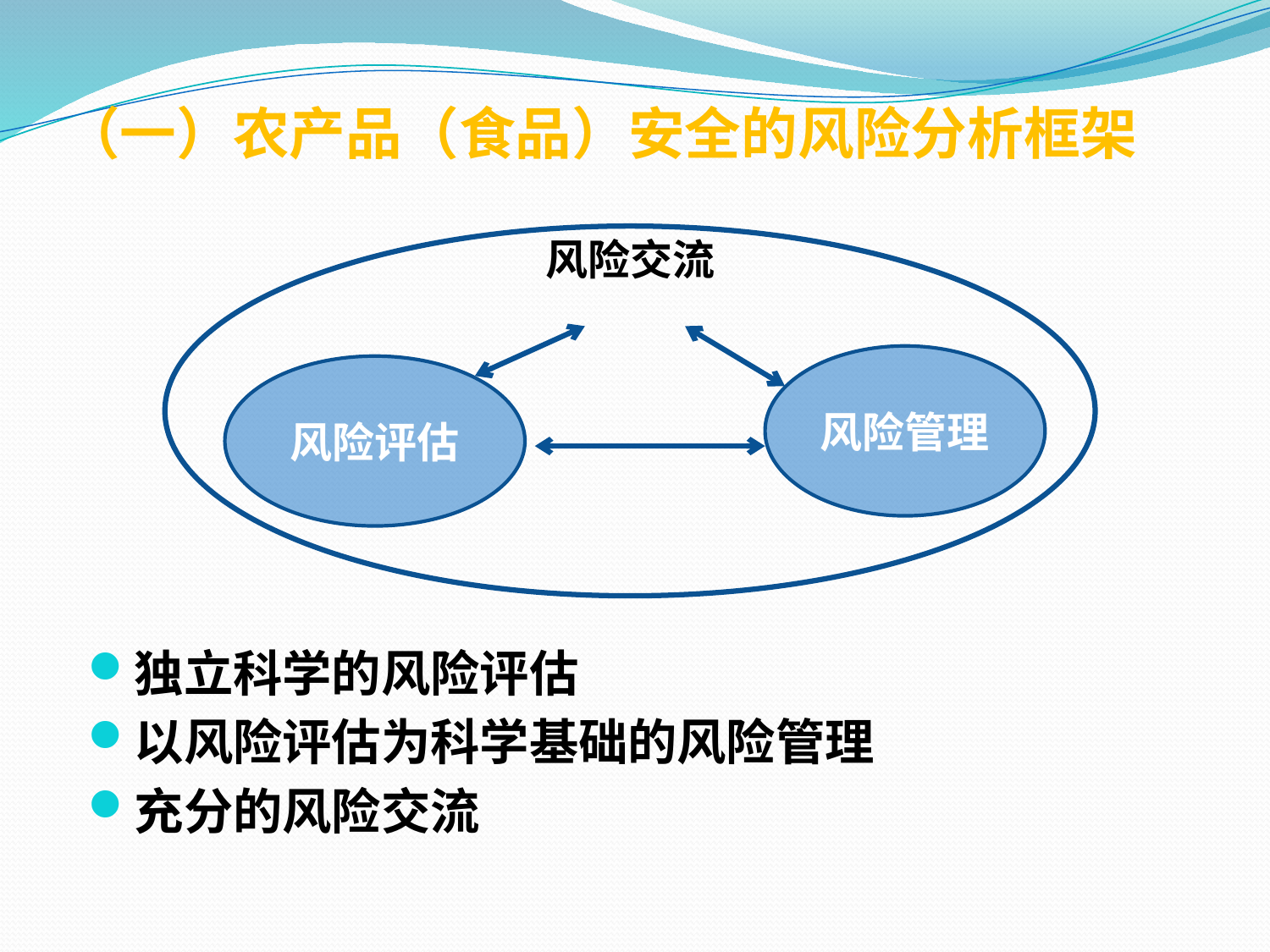

# （一）农产品（食品）安全的风险分析框架
风险交流

风险管理
风险评估
独立科学的风险评估
以风险评估为科学基础的风险管理
充分的风险交流